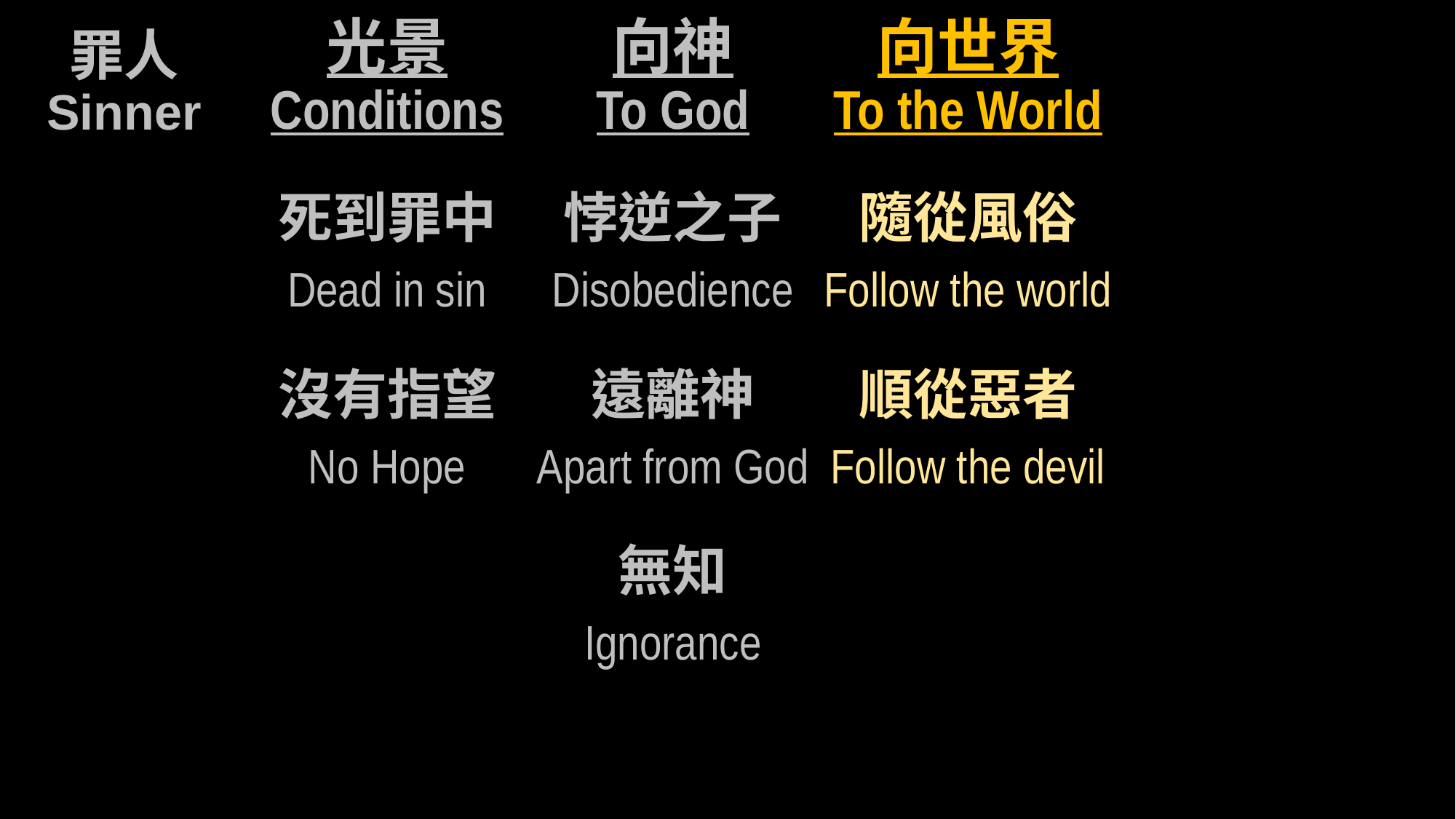

向世界
To the World

隨從風俗
Follow the world

順從惡者
Follow the devil
向神
To God

悖逆之子
Disobedience

遠離神
Apart from God

無知
Ignorance

光景
Conditions

死到罪中
Dead in sin

沒有指望
No Hope

罪人
Sinner